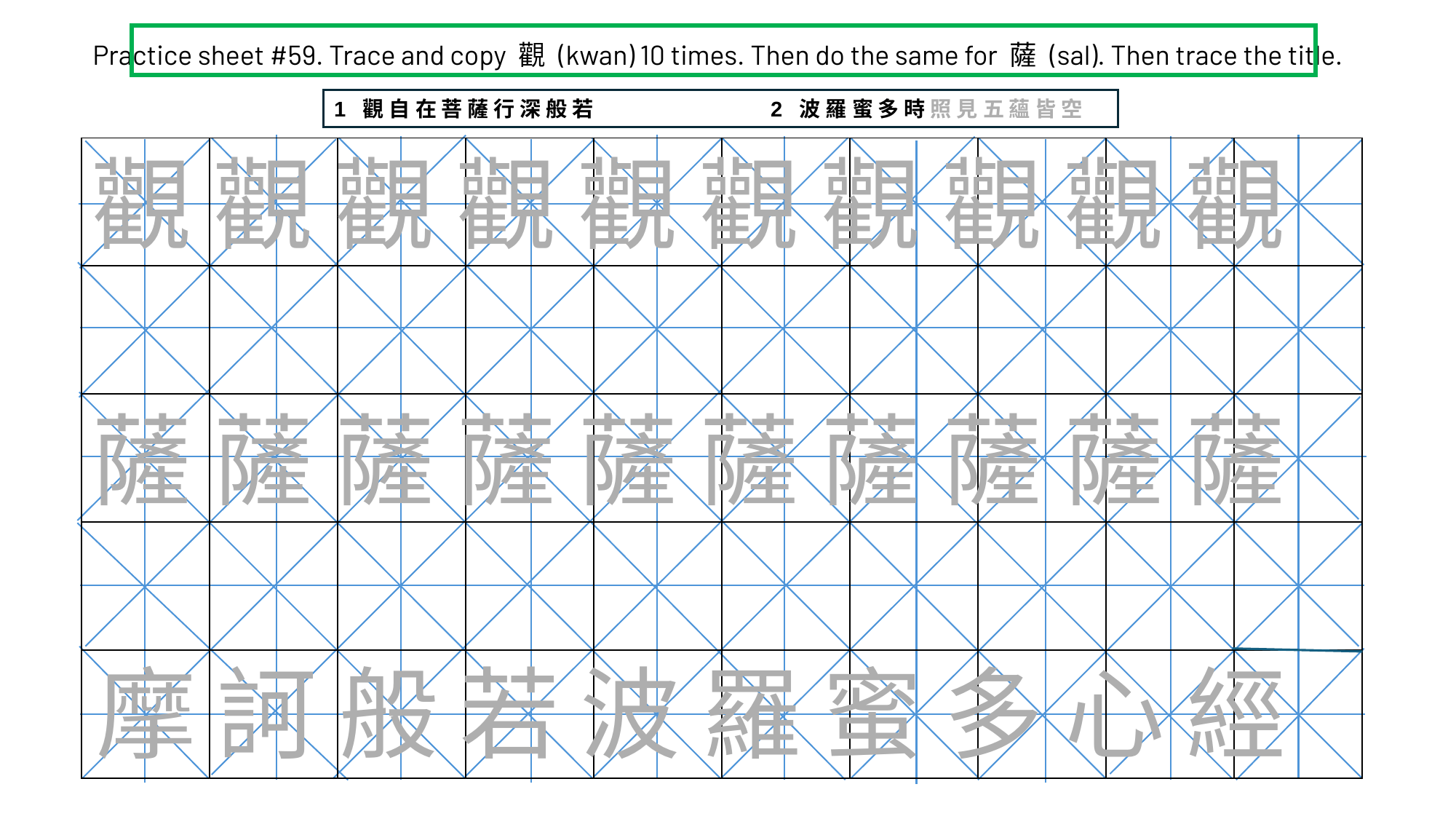

Practice sheet #59. Trace and copy 觀 (kwan) 10 times. Then do the same for 薩 (sal). Then trace the title.
1  觀 自 在 菩 薩 行 深 般 若  		2  波 羅 蜜 多 時 照 見 五 蘊 皆 空

觀 觀 觀 觀 觀 觀 觀 觀 觀 觀
|  |  |  |  |  |  |  |  |  |  |
| --- | --- | --- | --- | --- | --- | --- | --- | --- | --- |
|  |  |  |  |  |  |  |  |  |  |
|  |  |  |  |  |  |  |  |  |  |
|  |  |  |  |  |  |  |  |  |  |
|  |  |  |  |  |  |  |  |  |  |
薩 薩 薩 薩 薩 薩 薩 薩 薩 薩
摩 訶 般 若 波 羅 蜜 多 心 經